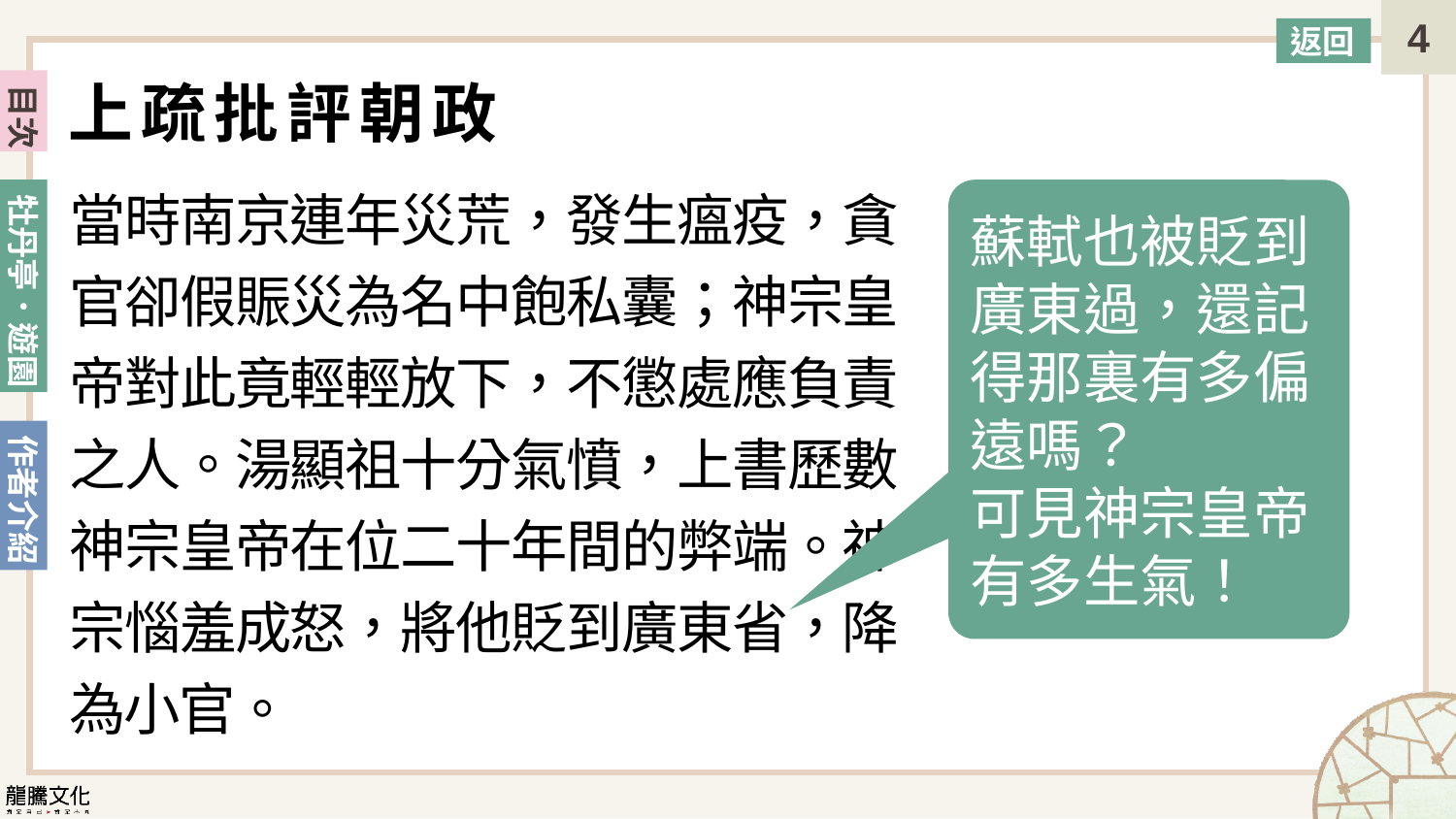

返回
上疏批評朝政
當時南京連年災荒，發生瘟疫，貪官卻假賑災為名中飽私囊；神宗皇帝對此竟輕輕放下，不懲處應負責之人。湯顯祖十分氣憤，上書歷數神宗皇帝在位二十年間的弊端。神宗惱羞成怒，將他貶到廣東省，降為小官。
蘇軾也被貶到廣東過，還記得那裏有多偏遠嗎？
可見神宗皇帝有多生氣！